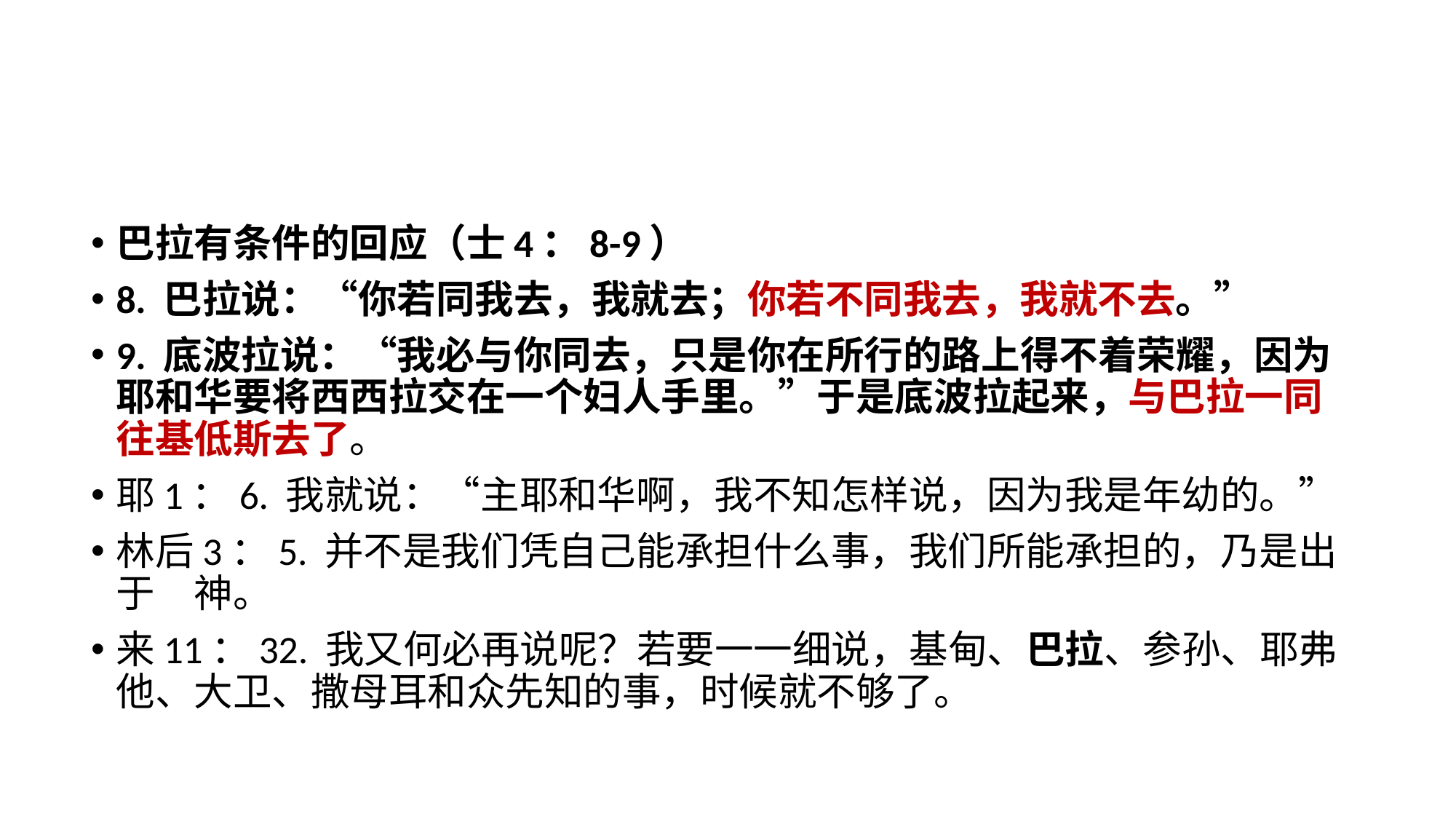

巴拉有条件的回应（士4：8-9）
8. 巴拉说：“你若同我去，我就去；你若不同我去，我就不去。”
9. 底波拉说：“我必与你同去，只是你在所行的路上得不着荣耀，因为耶和华要将西西拉交在一个妇人手里。”于是底波拉起来，与巴拉一同往基低斯去了。
耶1：6. 我就说：“主耶和华啊，我不知怎样说，因为我是年幼的。”
林后3：5. 并不是我们凭自己能承担什么事，我们所能承担的，乃是出于　神。
来11：32. 我又何必再说呢？若要一一细说，基甸、巴拉、参孙、耶弗他、大卫、撒母耳和众先知的事，时候就不够了。